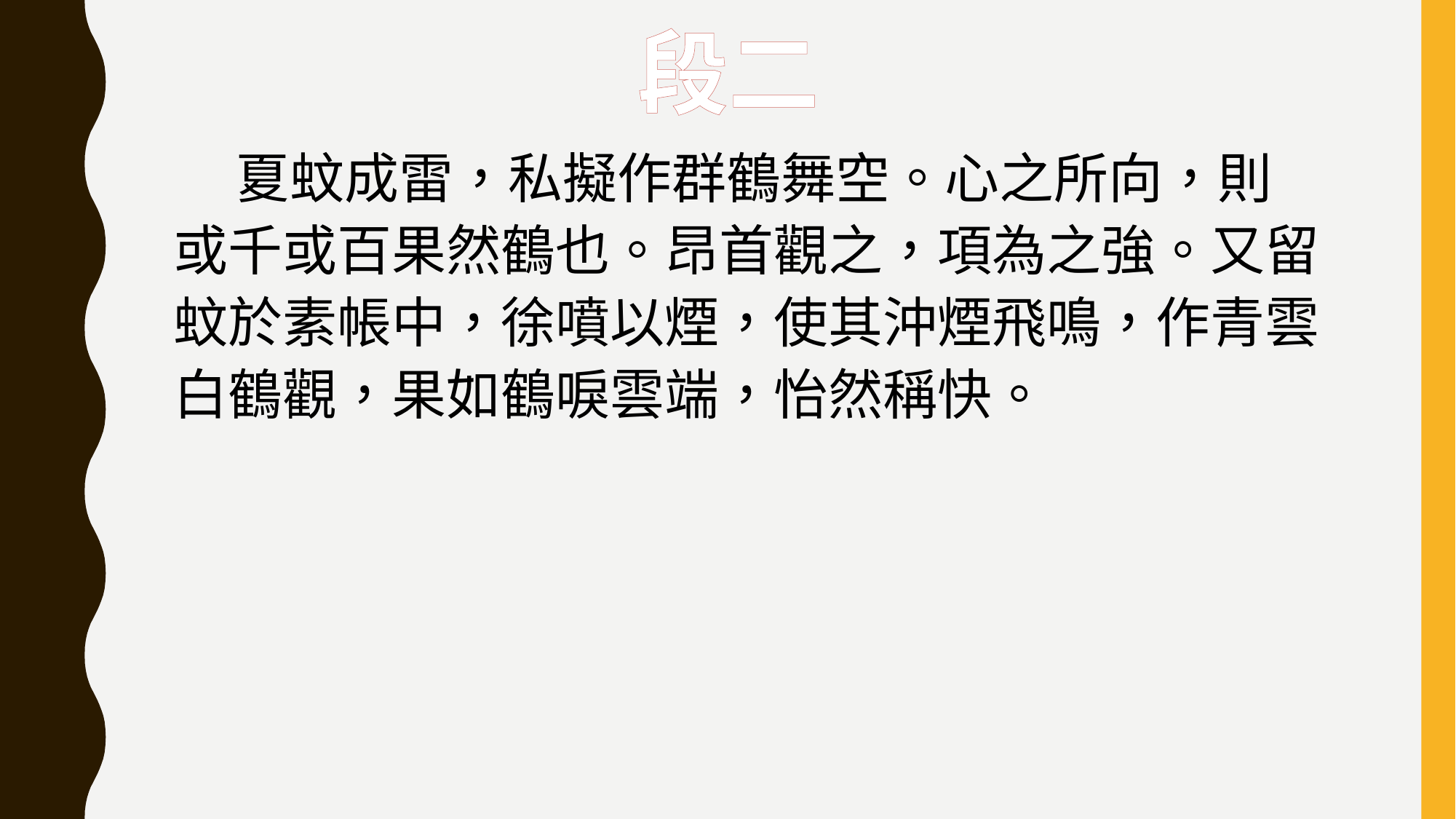

段二
    夏蚊成雷，私擬作群鶴舞空。心之所向，則或千或百果然鶴也。昂首觀之，項為之強。又留蚊於素帳中，徐噴以煙，使其沖煙飛鳴，作青雲白鶴觀，果如鶴唳雲端，怡然稱快。